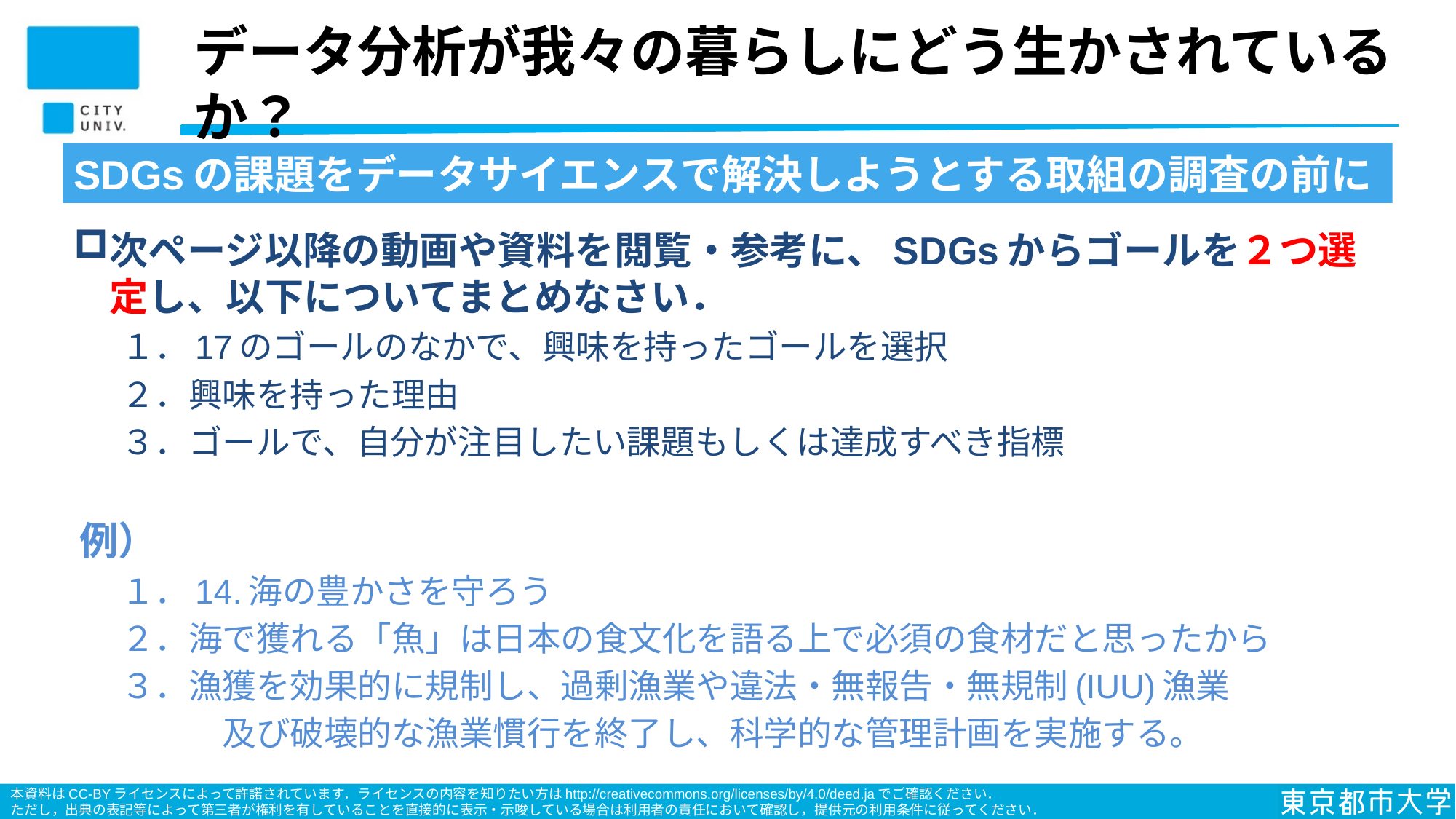

# データ分析が我々の暮らしにどう生かされているか？
SDGsの課題をデータサイエンスで解決しようとする取組の調査の前に
次ページ以降の動画や資料を閲覧・参考に、SDGsからゴールを２つ選定し、以下についてまとめなさい．
１．17のゴールのなかで、興味を持ったゴールを選択
２．興味を持った理由
３．ゴールで、自分が注目したい課題もしくは達成すべき指標

例）
１．14.海の豊かさを守ろう
２．海で獲れる「魚」は日本の食文化を語る上で必須の食材だと思ったから
３．漁獲を効果的に規制し、過剰漁業や違法・無報告・無規制(IUU)漁業
　　　及び破壊的な漁業慣行を終了し、科学的な管理計画を実施する。